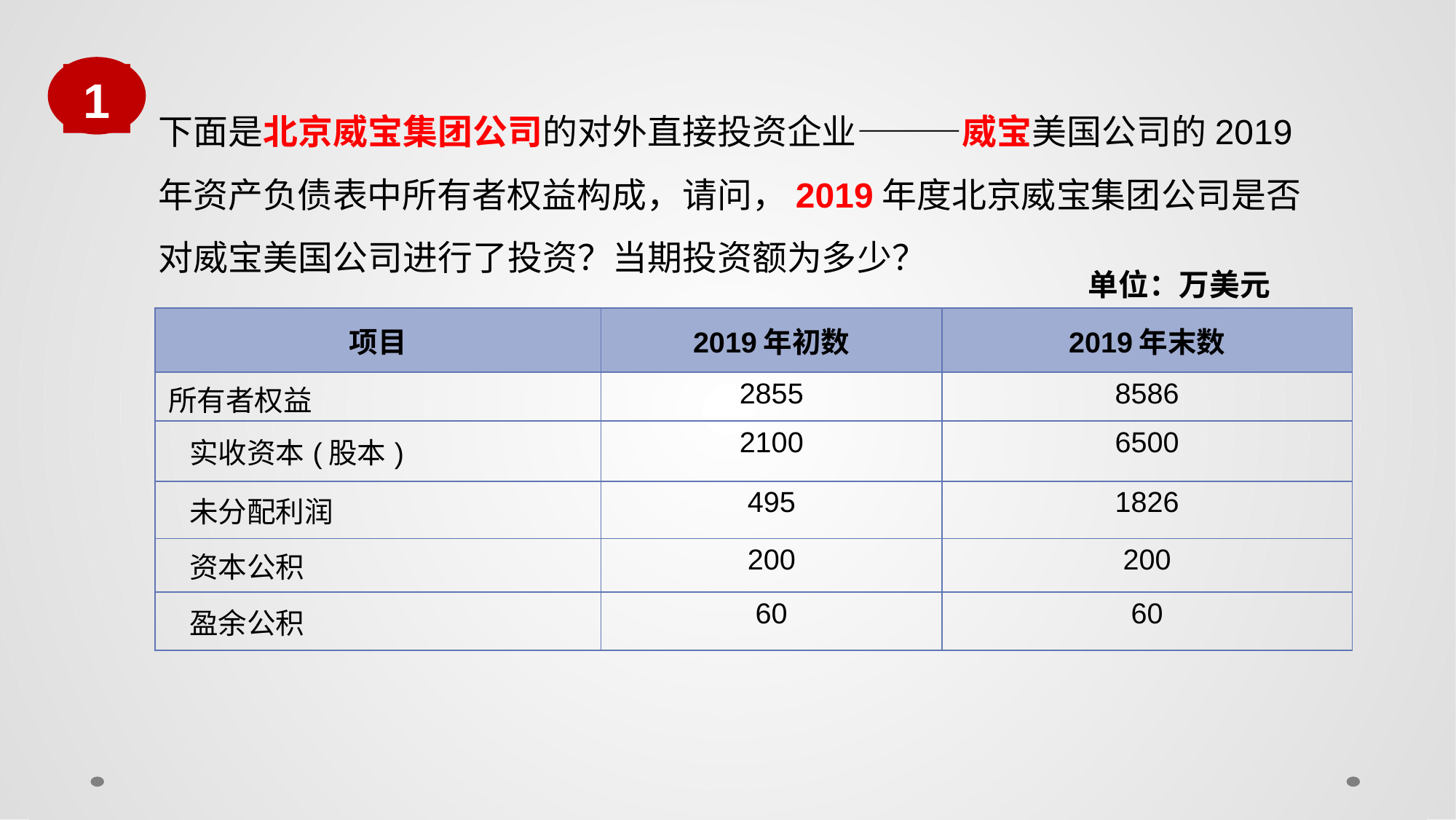

1

下面是北京威宝集团公司的对外直接投资企业———威宝美国公司的2019年资产负债表中所有者权益构成，请问，2019年度北京威宝集团公司是否对威宝美国公司进行了投资？当期投资额为多少？
单位：万美元
| 项目 | 2019年初数 | 2019年末数 |
| --- | --- | --- |
| 所有者权益 | 2855 | 8586 |
| 实收资本(股本) | 2100 | 6500 |
| 未分配利润 | 495 | 1826 |
| 资本公积 | 200 | 200 |
| 盈余公积 | 60 | 60 |